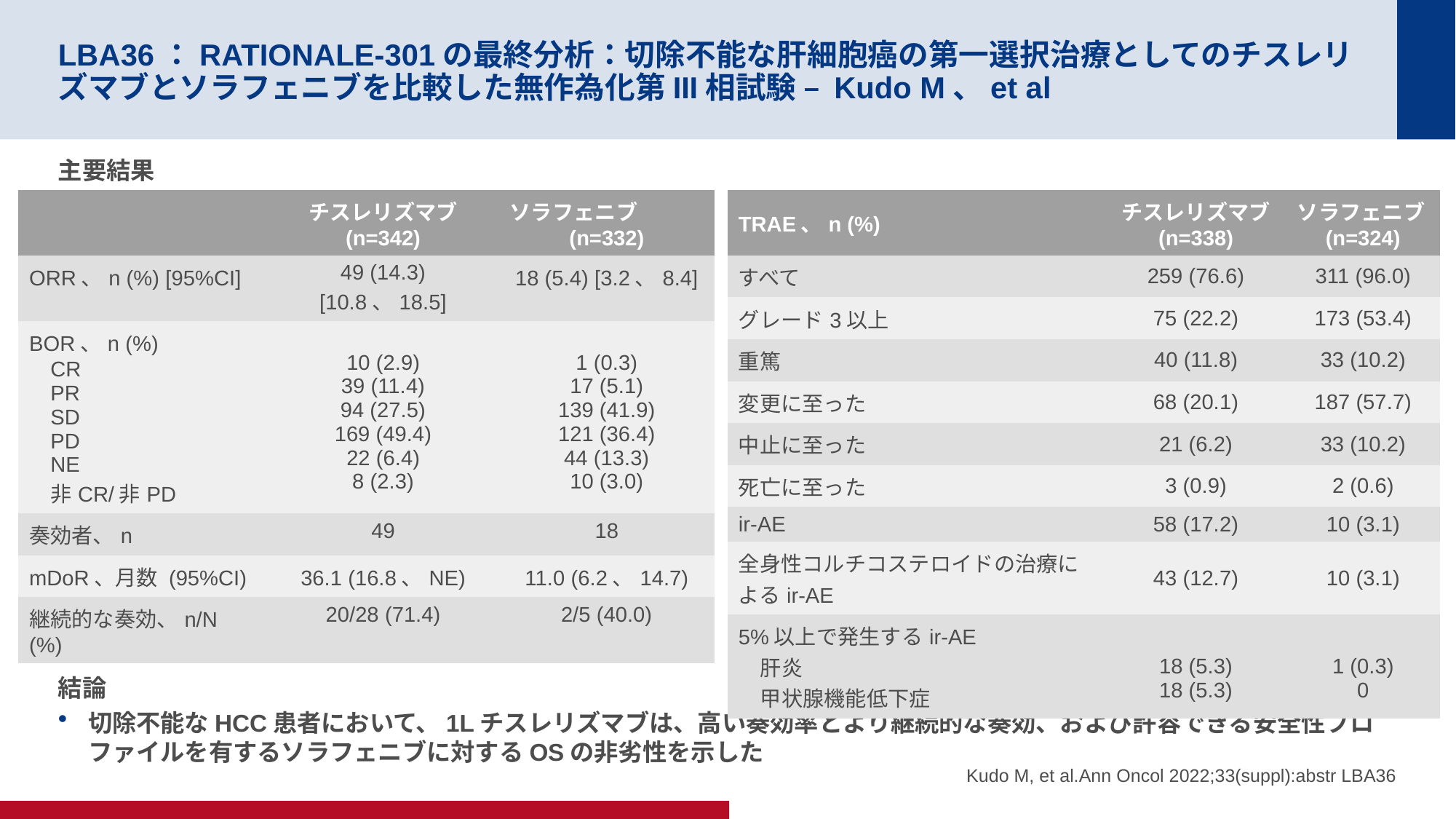

# LBA36：RATIONALE-301の最終分析：切除不能な肝細胞癌の第一選択治療としてのチスレリズマブとソラフェニブを比較した無作為化第III相試験 – Kudo M、et al
主要結果
結論
切除不能なHCC患者において、1Lチスレリズマブは、高い奏効率とより継続的な奏効、および許容できる安全性プロファイルを有するソラフェニブに対するOSの非劣性を示した
|  | チスレリズマブ (n=342) | ソラフェニブ (n=332) |
| --- | --- | --- |
| ORR、n (%) [95%CI] | 49 (14.3) [10.8、18.5] | 18 (5.4) [3.2、8.4] |
| BOR、n (%) CR PR SD PD NE 非CR/非PD | 10 (2.9) 39 (11.4) 94 (27.5) 169 (49.4) 22 (6.4) 8 (2.3) | 1 (0.3) 17 (5.1) 139 (41.9) 121 (36.4) 44 (13.3) 10 (3.0) |
| 奏効者、n | 49 | 18 |
| mDoR、月数 (95%CI) | 36.1 (16.8、NE) | 11.0 (6.2、14.7) |
| 継続的な奏効、n/N (%) | 20/28 (71.4) | 2/5 (40.0) |
| TRAE、n (%) | チスレリズマブ (n=338) | ソラフェニブ (n=324) |
| --- | --- | --- |
| すべて | 259 (76.6) | 311 (96.0) |
| グレード3以上 | 75 (22.2) | 173 (53.4) |
| 重篤 | 40 (11.8) | 33 (10.2) |
| 変更に至った | 68 (20.1) | 187 (57.7) |
| 中止に至った | 21 (6.2) | 33 (10.2) |
| 死亡に至った | 3 (0.9) | 2 (0.6) |
| ir-AE | 58 (17.2) | 10 (3.1) |
| 全身性コルチコステロイドの治療によるir-AE | 43 (12.7) | 10 (3.1) |
| 5%以上で発生するir-AE 肝炎 甲状腺機能低下症 | 18 (5.3) 18 (5.3) | 1 (0.3) 0 |
Kudo M, et al.Ann Oncol 2022;33(suppl):abstr LBA36